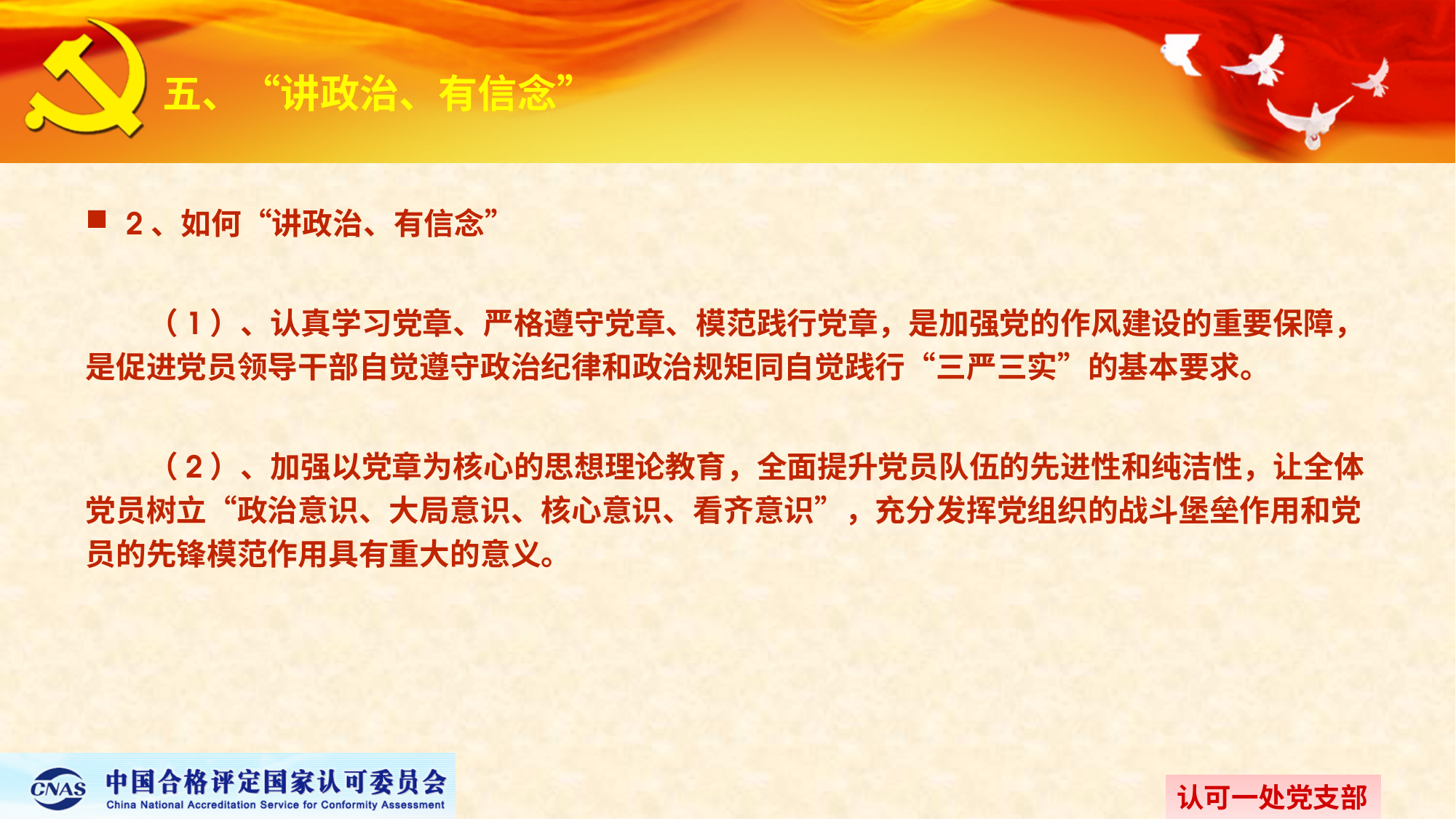

# 五、“讲政治、有信念”
2、如何“讲政治、有信念”

        （1）、认真学习党章、严格遵守党章、模范践行党章，是加强党的作风建设的重要保障，是促进党员领导干部自觉遵守政治纪律和政治规矩同自觉践行“三严三实”的基本要求。

        （2）、加强以党章为核心的思想理论教育，全面提升党员队伍的先进性和纯洁性，让全体党员树立“政治意识、大局意识、核心意识、看齐意识”，充分发挥党组织的战斗堡垒作用和党员的先锋模范作用具有重大的意义。